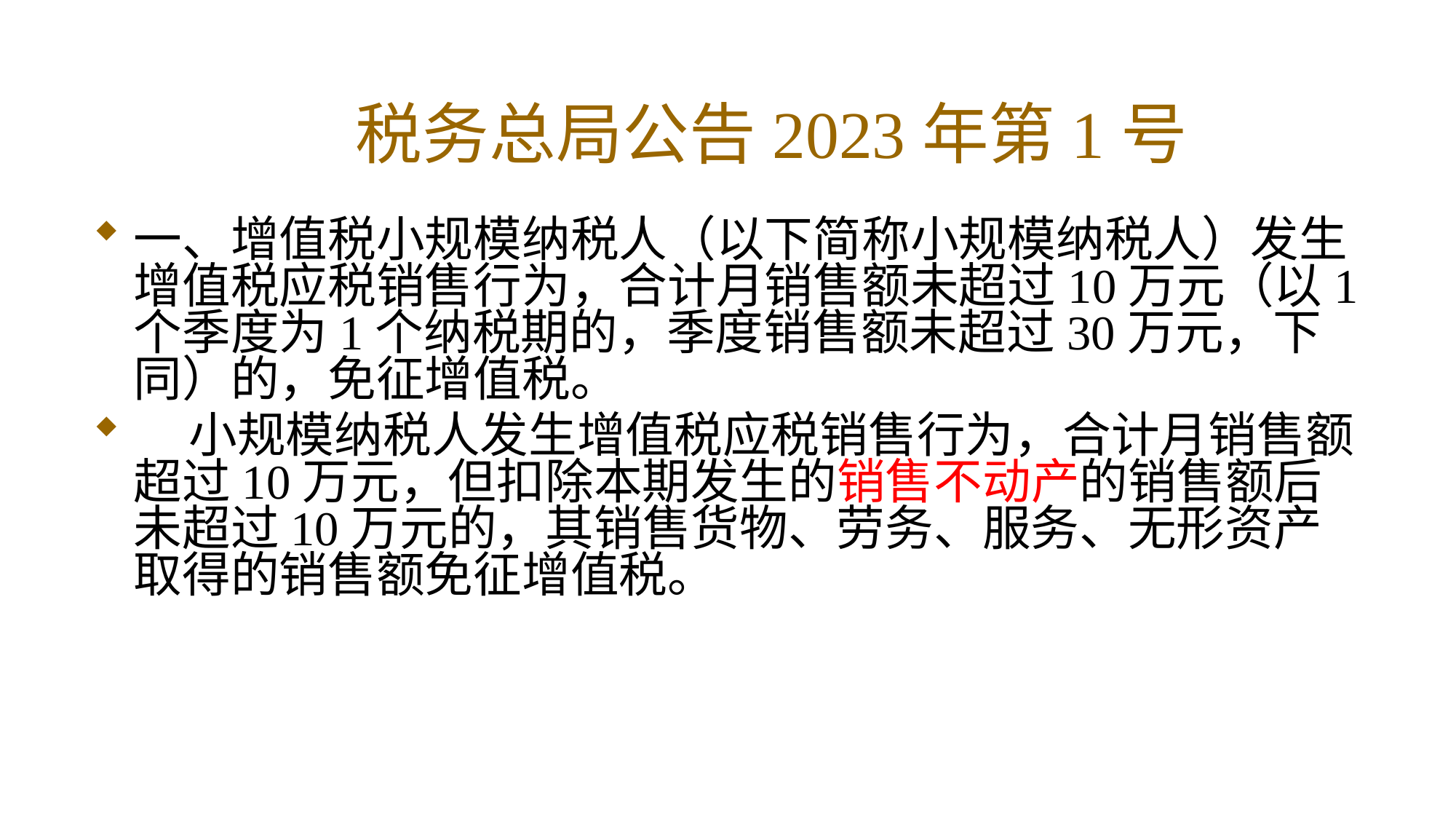

# 税务总局公告2023年第1号
一、增值税小规模纳税人（以下简称小规模纳税人）发生增值税应税销售行为，合计月销售额未超过10万元（以1个季度为1个纳税期的，季度销售额未超过30万元，下同）的，免征增值税。
    小规模纳税人发生增值税应税销售行为，合计月销售额超过10万元，但扣除本期发生的销售不动产的销售额后未超过10万元的，其销售货物、劳务、服务、无形资产取得的销售额免征增值税。